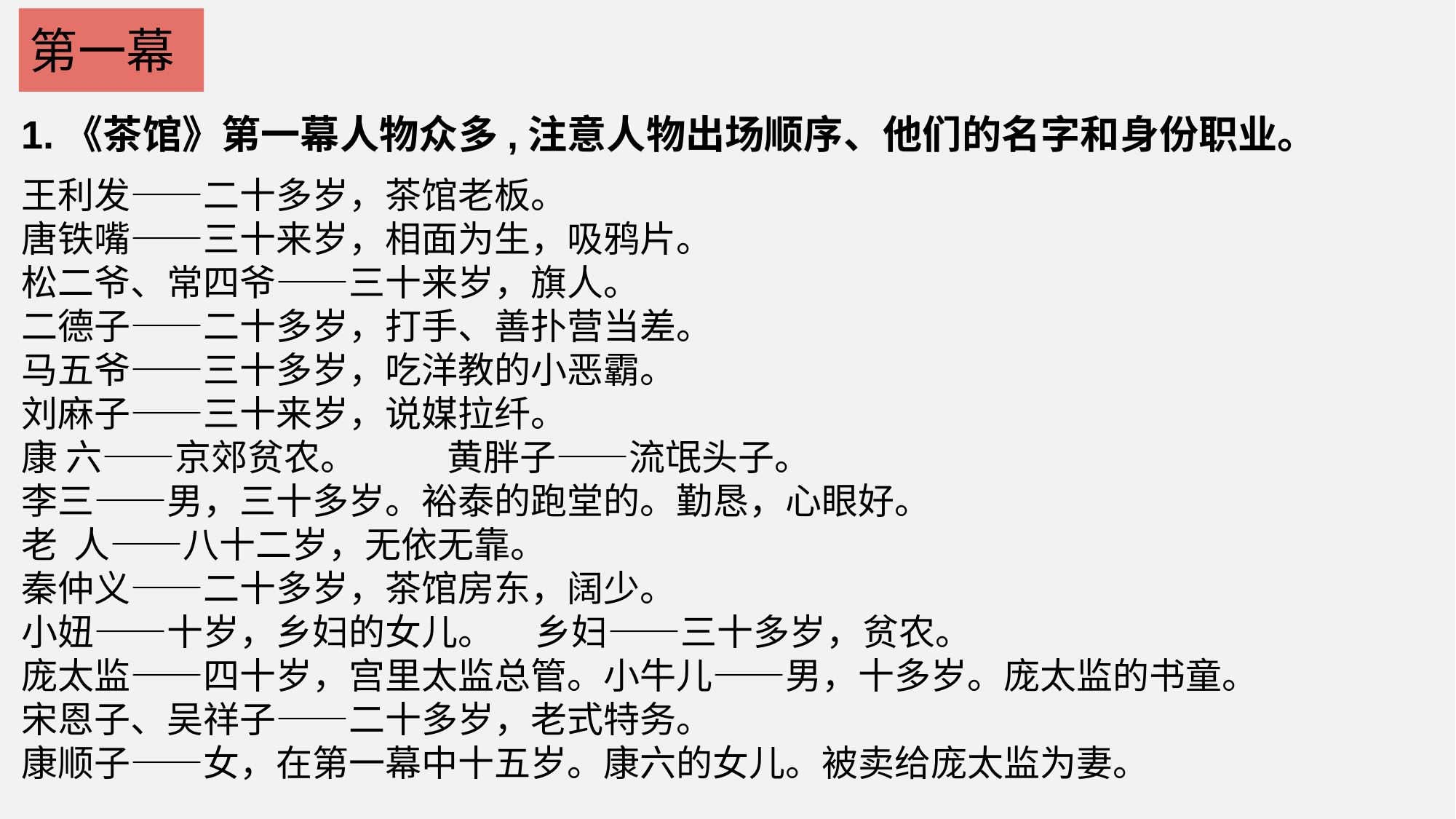

第一幕
1.《茶馆》第一幕人物众多,注意人物出场顺序、他们的名字和身份职业。
王利发——二十多岁，茶馆老板。
唐铁嘴——三十来岁，相面为生，吸鸦片。
松二爷、常四爷——三十来岁，旗人。
二德子——二十多岁，打手、善扑营当差。
马五爷——三十多岁，吃洋教的小恶霸。
刘麻子——三十来岁，说媒拉纤。
康 六——京郊贫农。           黄胖子——流氓头子。
李三——男，三十多岁。裕泰的跑堂的。勤恳，心眼好。
老  人——八十二岁，无依无靠。
秦仲义——二十多岁，茶馆房东，阔少。
小妞——十岁，乡妇的女儿。     乡妇——三十多岁，贫农。
庞太监——四十岁，宫里太监总管。小牛儿——男，十多岁。庞太监的书童。
宋恩子、吴祥子——二十多岁，老式特务。
康顺子——女，在第一幕中十五岁。康六的女儿。被卖给庞太监为妻。